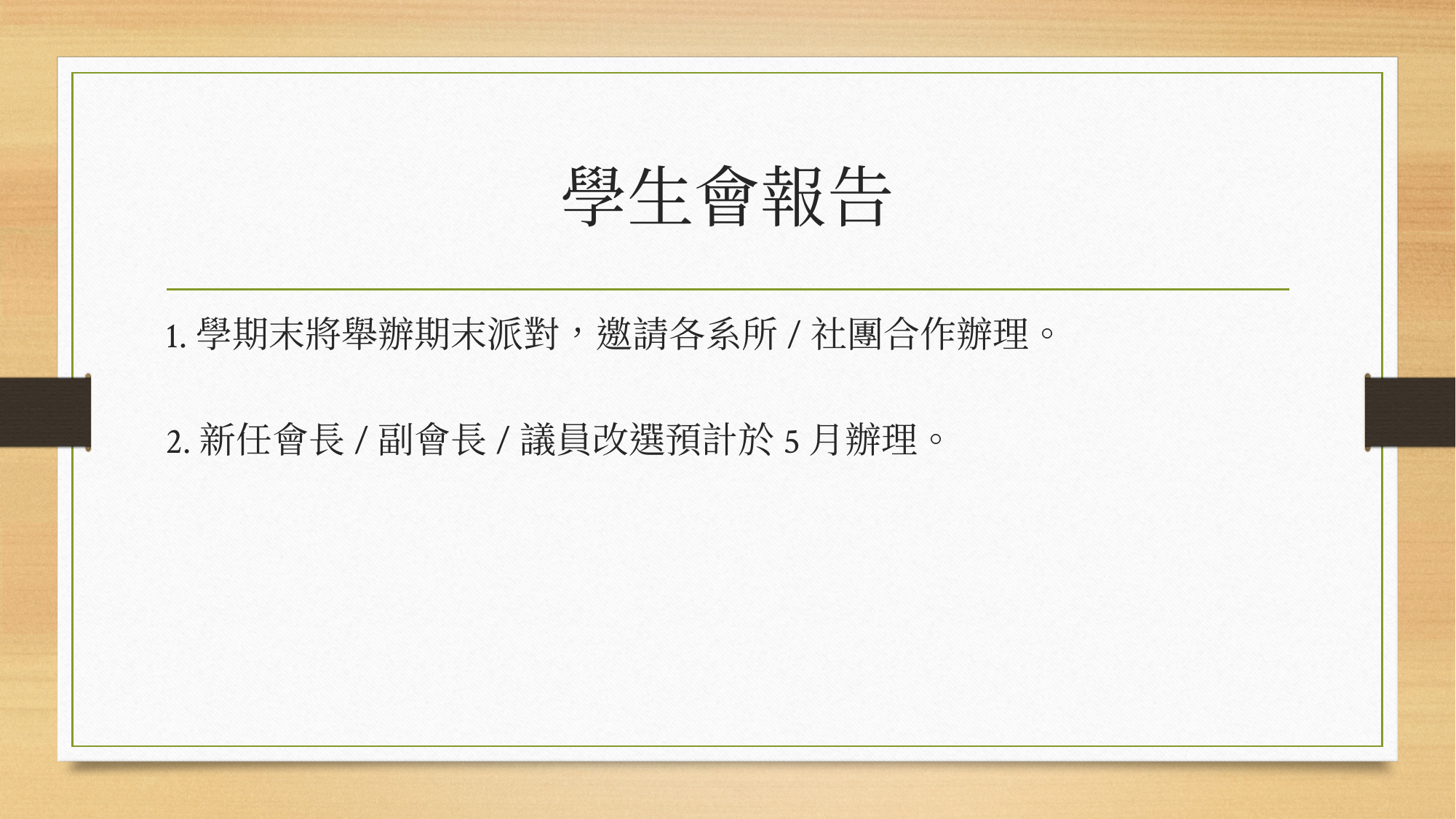

# 學生會報告
1.學期末將舉辦期末派對，邀請各系所/社團合作辦理。

2.新任會長/副會長/議員改選預計於5月辦理。